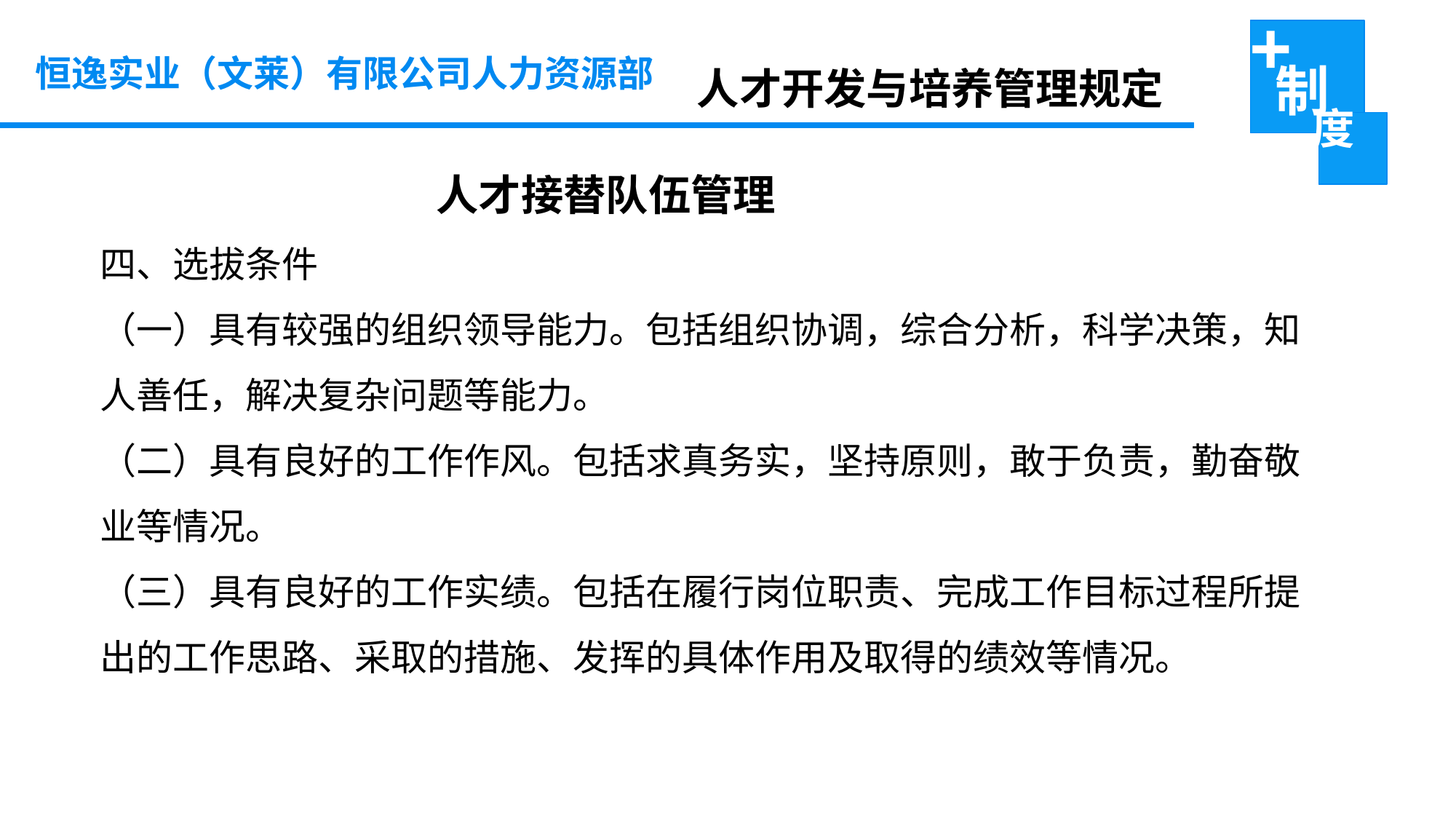

恒逸实业（文莱）有限公司人力资源部
人才开发与培养管理规定
人才接替队伍管理
四、选拔条件
（一）具有较强的组织领导能力。包括组织协调，综合分析，科学决策，知人善任，解决复杂问题等能力。
（二）具有良好的工作作风。包括求真务实，坚持原则，敢于负责，勤奋敬业等情况。
（三）具有良好的工作实绩。包括在履行岗位职责、完成工作目标过程所提出的工作思路、采取的措施、发挥的具体作用及取得的绩效等情况。